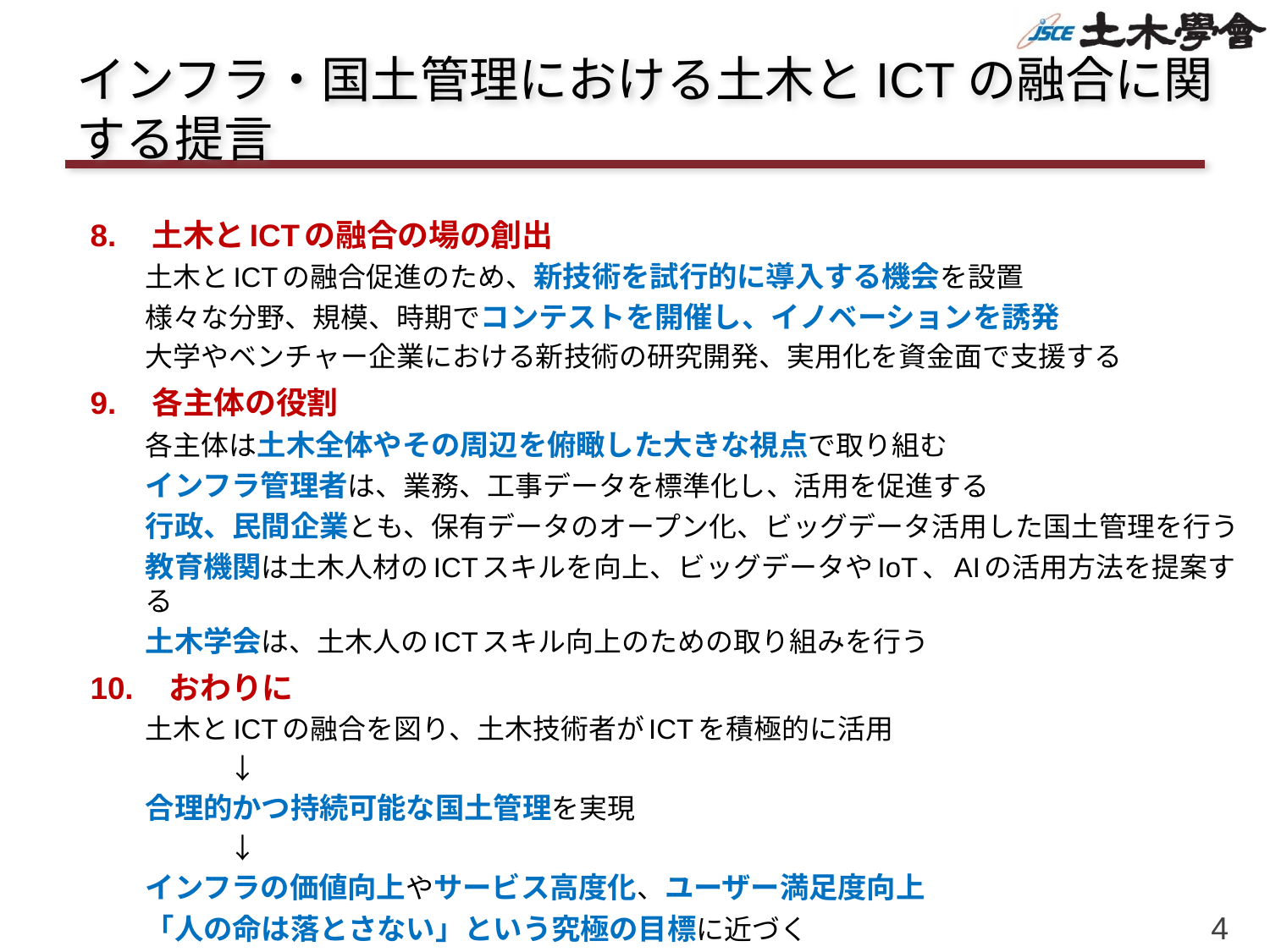

# インフラ・国土管理における土木とICTの融合に関する提言
8.　土木とICTの融合の場の創出
土木とICTの融合促進のため、新技術を試行的に導入する機会を設置
様々な分野、規模、時期でコンテストを開催し、イノベーションを誘発
大学やベンチャー企業における新技術の研究開発、実用化を資金面で支援する
9.　各主体の役割
各主体は土木全体やその周辺を俯瞰した大きな視点で取り組む
インフラ管理者は、業務、工事データを標準化し、活用を促進する
行政、民間企業とも、保有データのオープン化、ビッグデータ活用した国土管理を行う
教育機関は土木人材のICTスキルを向上、ビッグデータやIoT、AIの活用方法を提案する
土木学会は、土木人のICTスキル向上のための取り組みを行う
10.　おわりに
土木とICTの融合を図り、土木技術者がICTを積極的に活用
　　　↓
合理的かつ持続可能な国土管理を実現
　　　↓
インフラの価値向上やサービス高度化、ユーザー満足度向上
「人の命は落とさない」という究極の目標に近づく
4